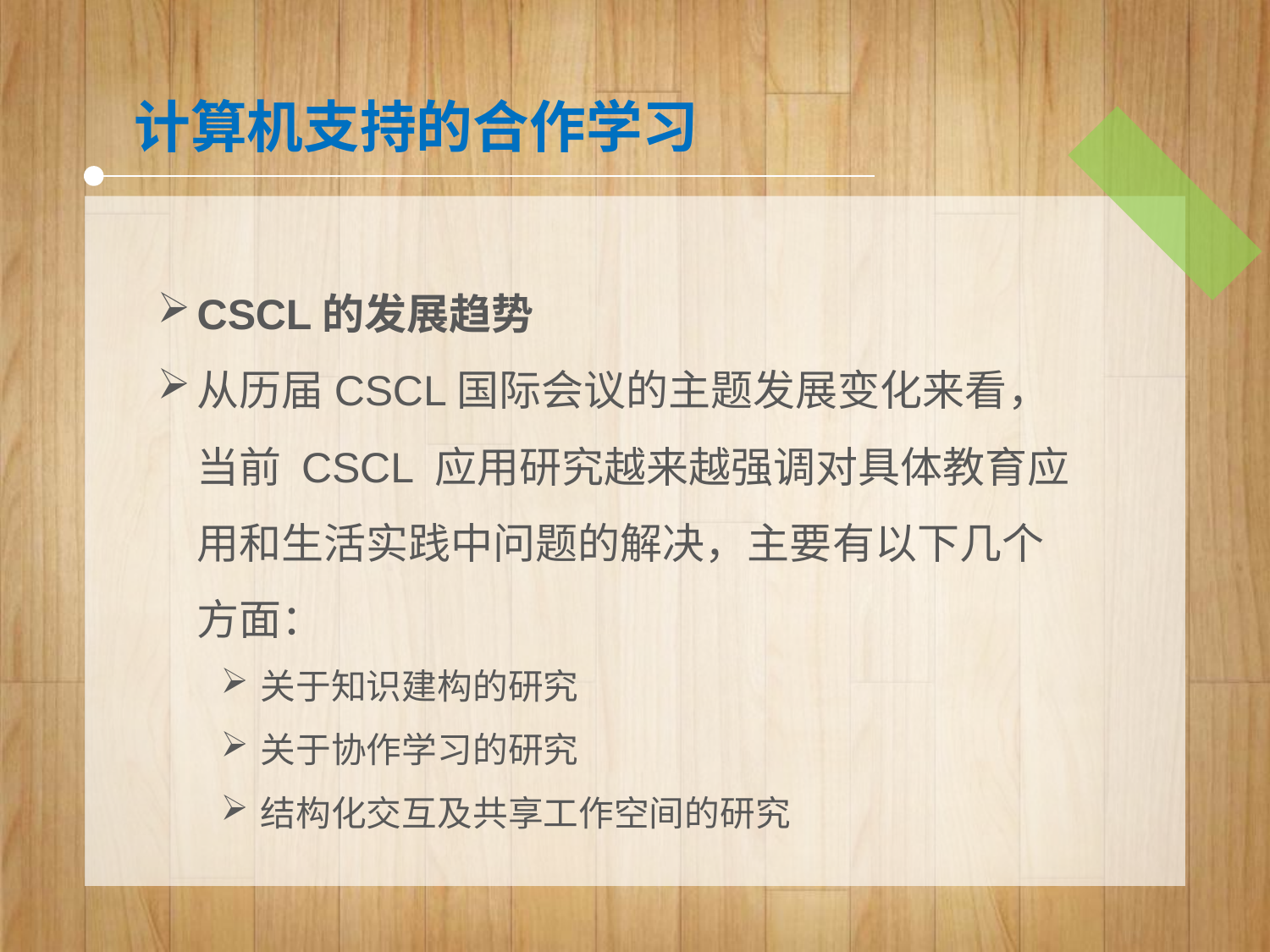

计算机支持的合作学习

CSCL的发展趋势
从历届CSCL国际会议的主题发展变化来看，当前 CSCL 应用研究越来越强调对具体教育应用和生活实践中问题的解决，主要有以下几个方面：
关于知识建构的研究
关于协作学习的研究
结构化交互及共享工作空间的研究